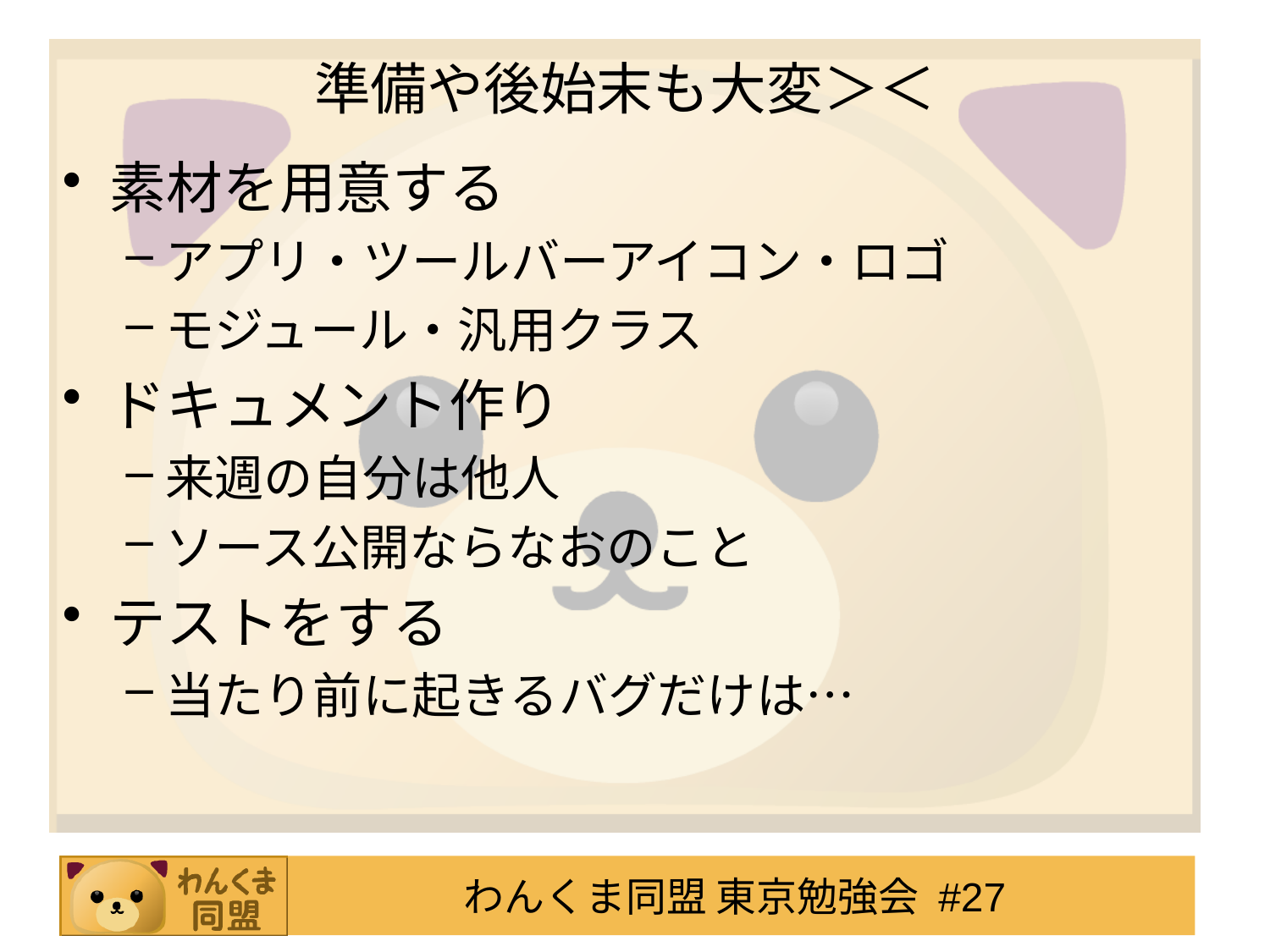

# 準備や後始末も大変＞＜
素材を用意する
アプリ・ツールバーアイコン・ロゴ
モジュール・汎用クラス
ドキュメント作り
来週の自分は他人
ソース公開ならなおのこと
テストをする
当たり前に起きるバグだけは…